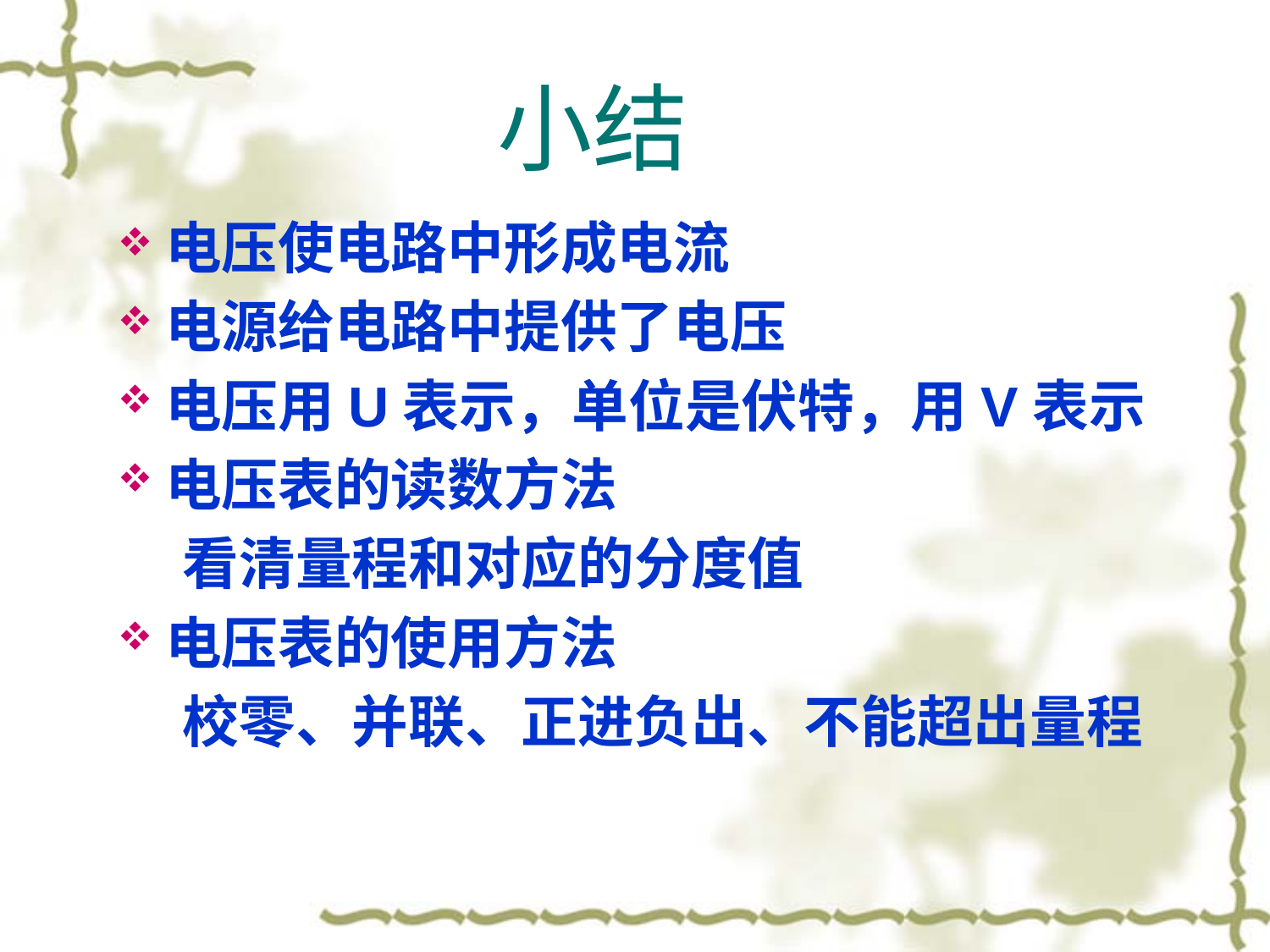

# 小结
电压使电路中形成电流
电源给电路中提供了电压
电压用U表示，单位是伏特，用V表示
电压表的读数方法
    看清量程和对应的分度值
电压表的使用方法
    校零、并联、正进负出、不能超出量程